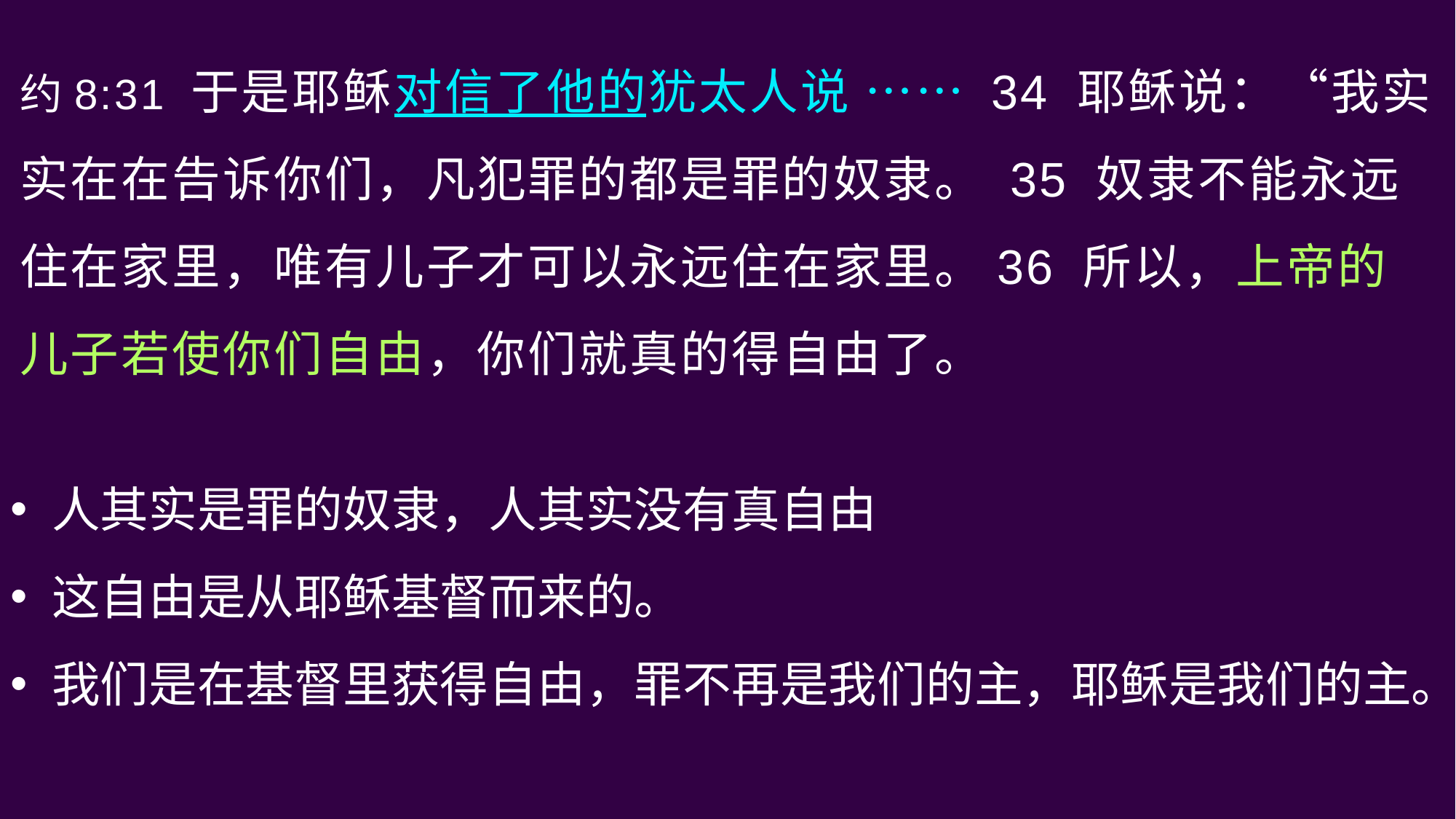

约8:31 于是耶稣对信了他的犹太人说 …… 34 耶稣说：“我实实在在告诉你们，凡犯罪的都是罪的奴隶。 35 奴隶不能永远住在家里，唯有儿子才可以永远住在家里。36 所以，上帝的儿子若使你们自由，你们就真的得自由了。
人其实是罪的奴隶，人其实没有真自由
这自由是从耶稣基督而来的。
我们是在基督里获得自由，罪不再是我们的主，耶稣是我们的主。